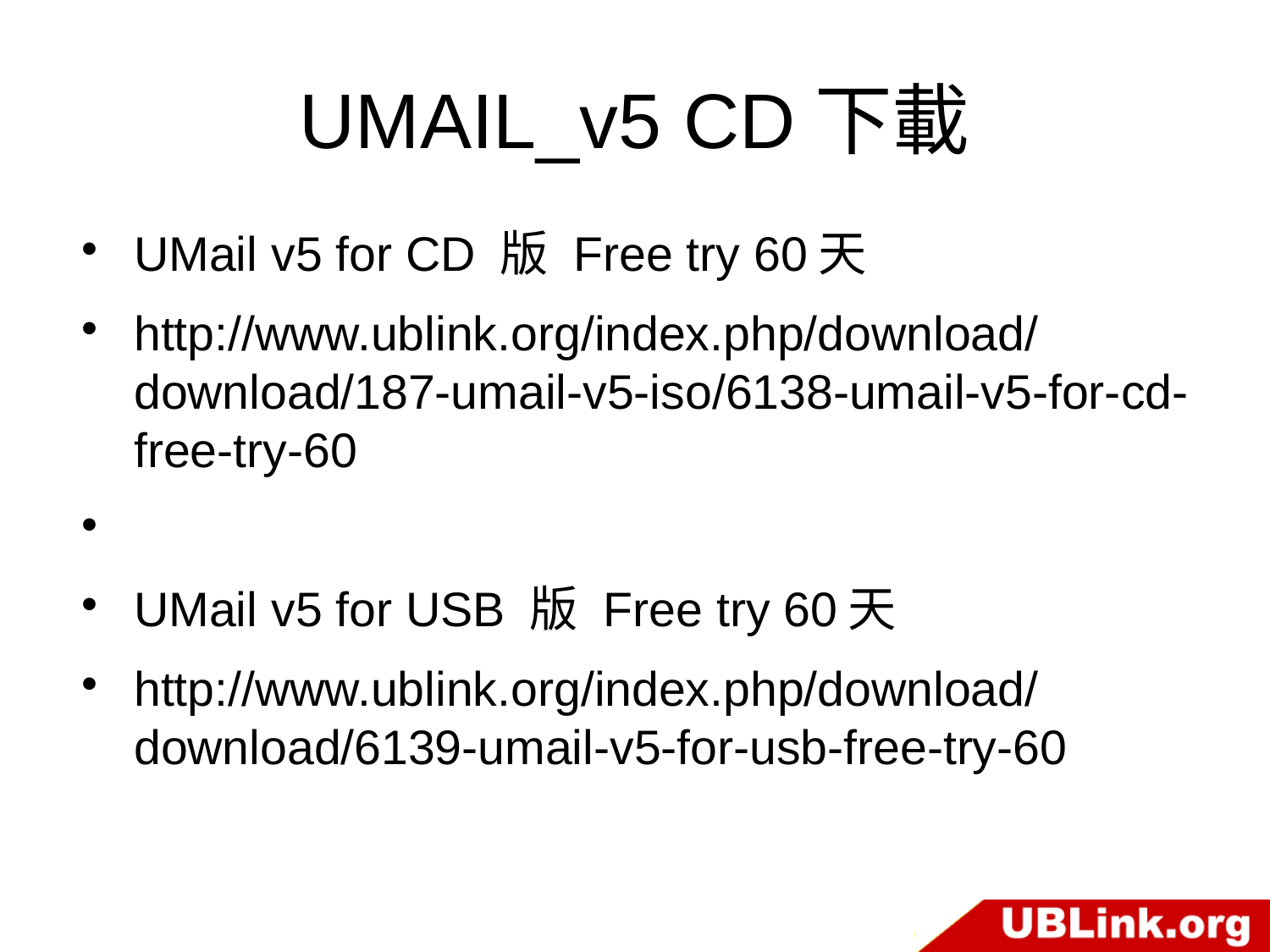

UMAIL_v5 CD下載
UMail v5 for CD 版 Free try 60天
http://www.ublink.org/index.php/download/download/187-umail-v5-iso/6138-umail-v5-for-cd-free-try-60

UMail v5 for USB 版 Free try 60天
http://www.ublink.org/index.php/download/download/6139-umail-v5-for-usb-free-try-60